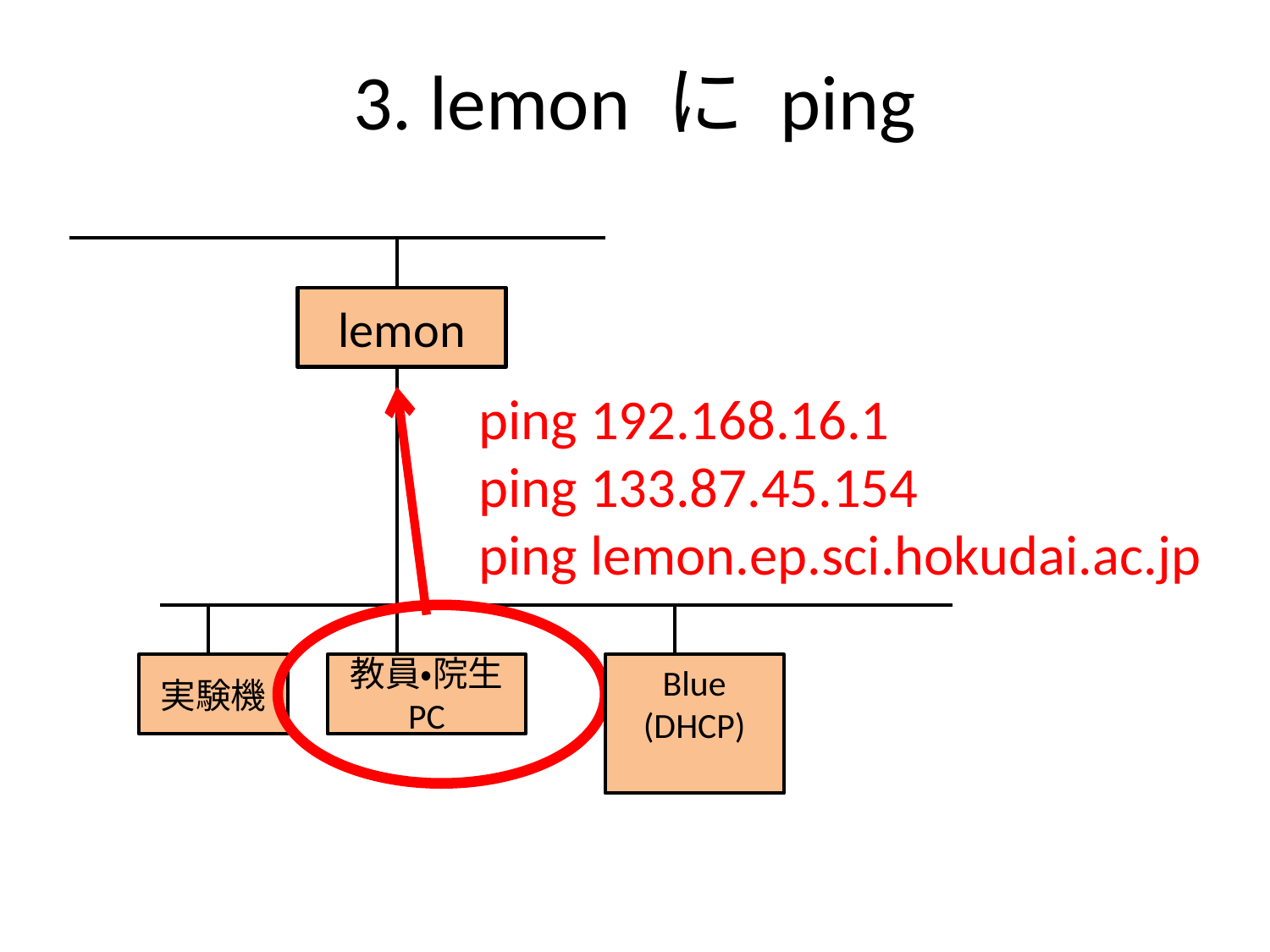

# 3. lemon に ping
lemon
ping 192.168.16.1
ping 133.87.45.154
ping lemon.ep.sci.hokudai.ac.jp

実験機
教員・院生 PC
Blue (DHCP)